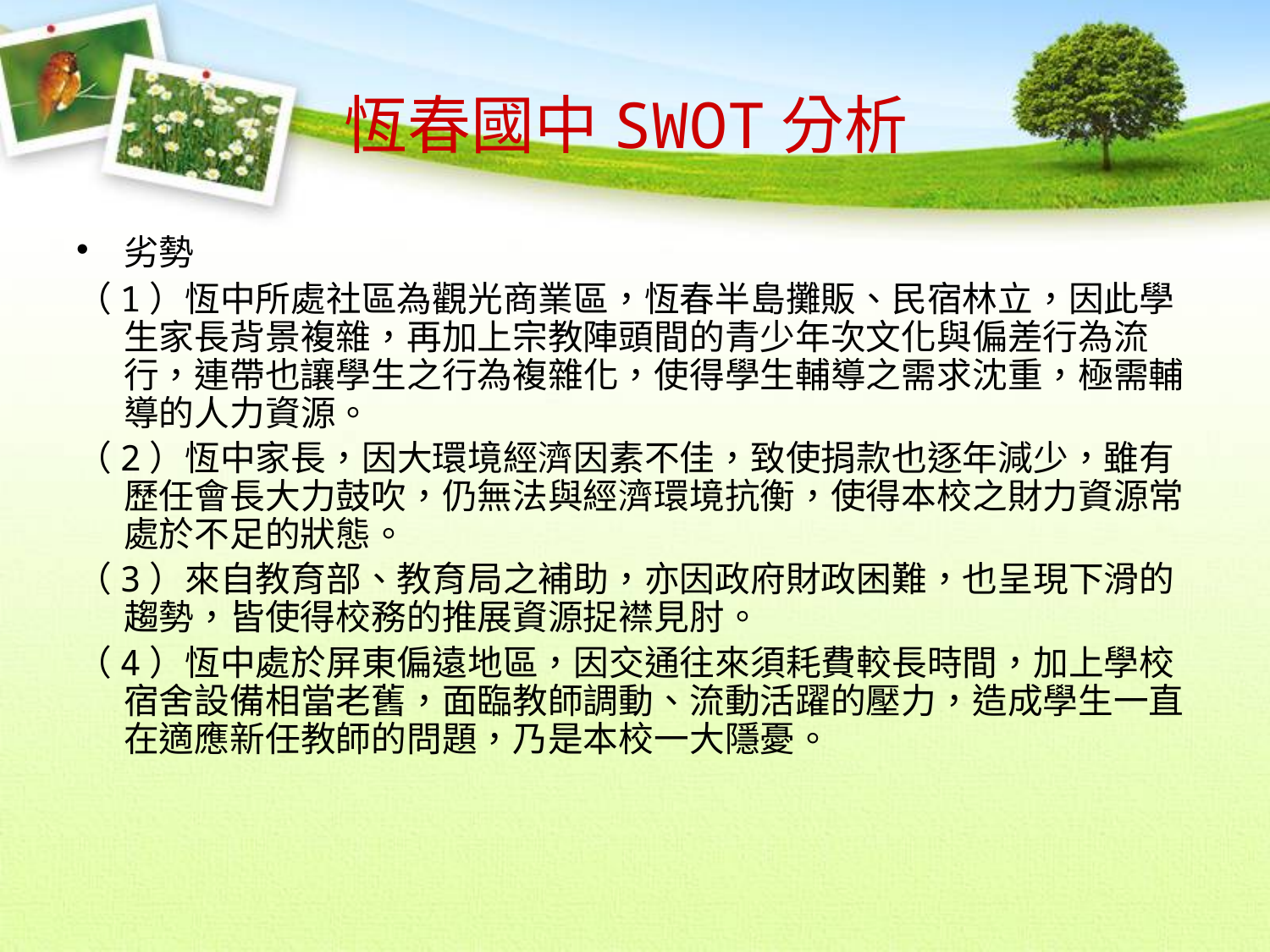

# 恆春國中SWOT分析
劣勢
（1）恆中所處社區為觀光商業區，恆春半島攤販、民宿林立，因此學生家長背景複雜，再加上宗教陣頭間的青少年次文化與偏差行為流行，連帶也讓學生之行為複雜化，使得學生輔導之需求沈重，極需輔導的人力資源。
（2）恆中家長，因大環境經濟因素不佳，致使捐款也逐年減少，雖有歷任會長大力鼓吹，仍無法與經濟環境抗衡，使得本校之財力資源常處於不足的狀態。
（3）來自教育部、教育局之補助，亦因政府財政困難，也呈現下滑的趨勢，皆使得校務的推展資源捉襟見肘。
（4）恆中處於屏東偏遠地區，因交通往來須耗費較長時間，加上學校宿舍設備相當老舊，面臨教師調動、流動活躍的壓力，造成學生一直在適應新任教師的問題，乃是本校一大隱憂。